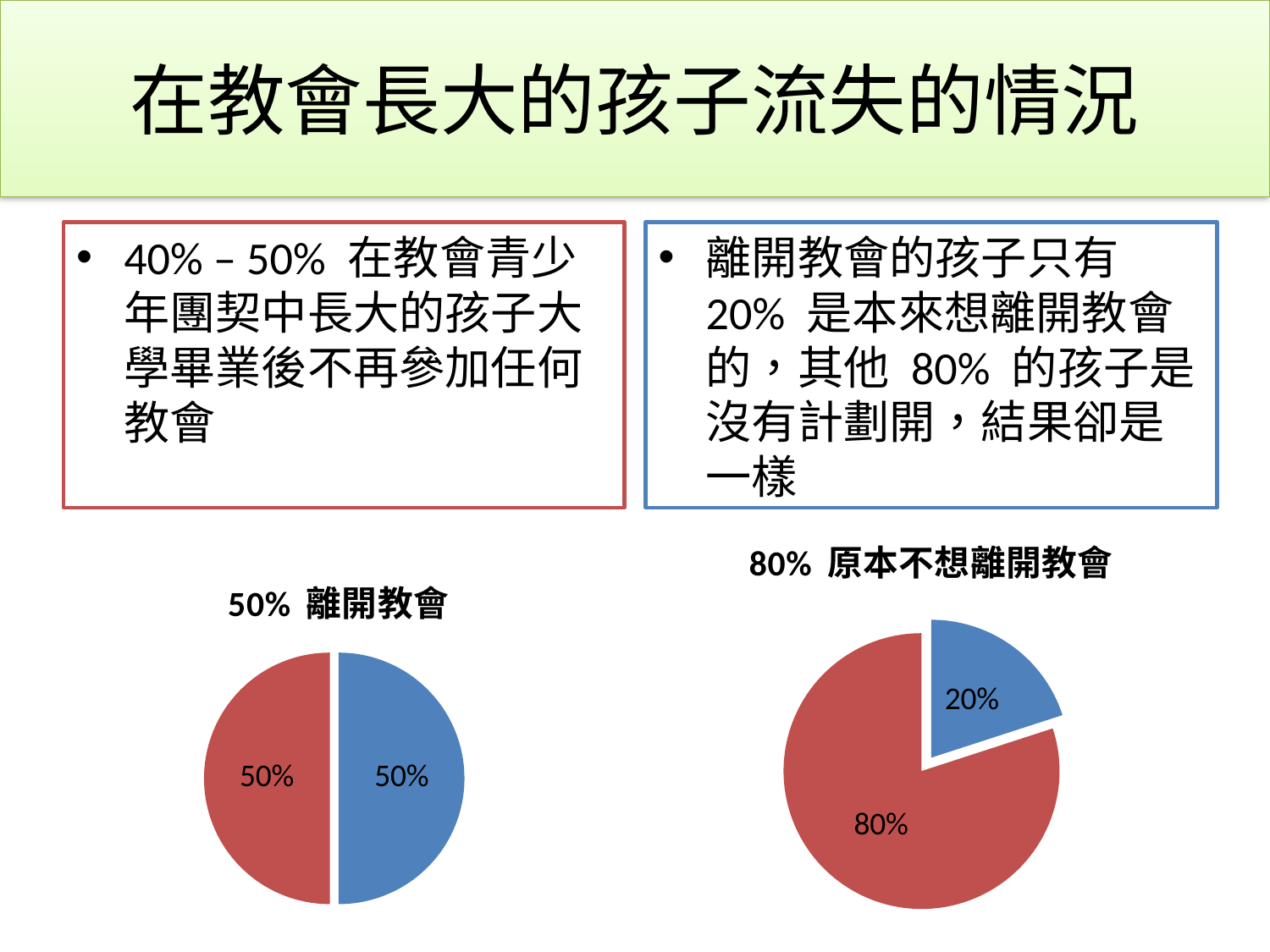

# 在教會長大的孩子流失的情況
40% – 50% 在教會青少年團契中長大的孩子大學畢業後不再參加任何教會
離開教會的孩子只有 20% 是本來想離開教會的，其他 80% 的孩子是沒有計劃開，結果卻是一樣

### Chart: 80% 原本不想離開教會

| Category | Intended to stick but fail to do so |
|---|---|
| HS | 0.2 |

### Chart: 50% 離開教會

| Category | 50% Leaving the Church |
|---|---|
|  | 0.5 |
|  | 0.5 |